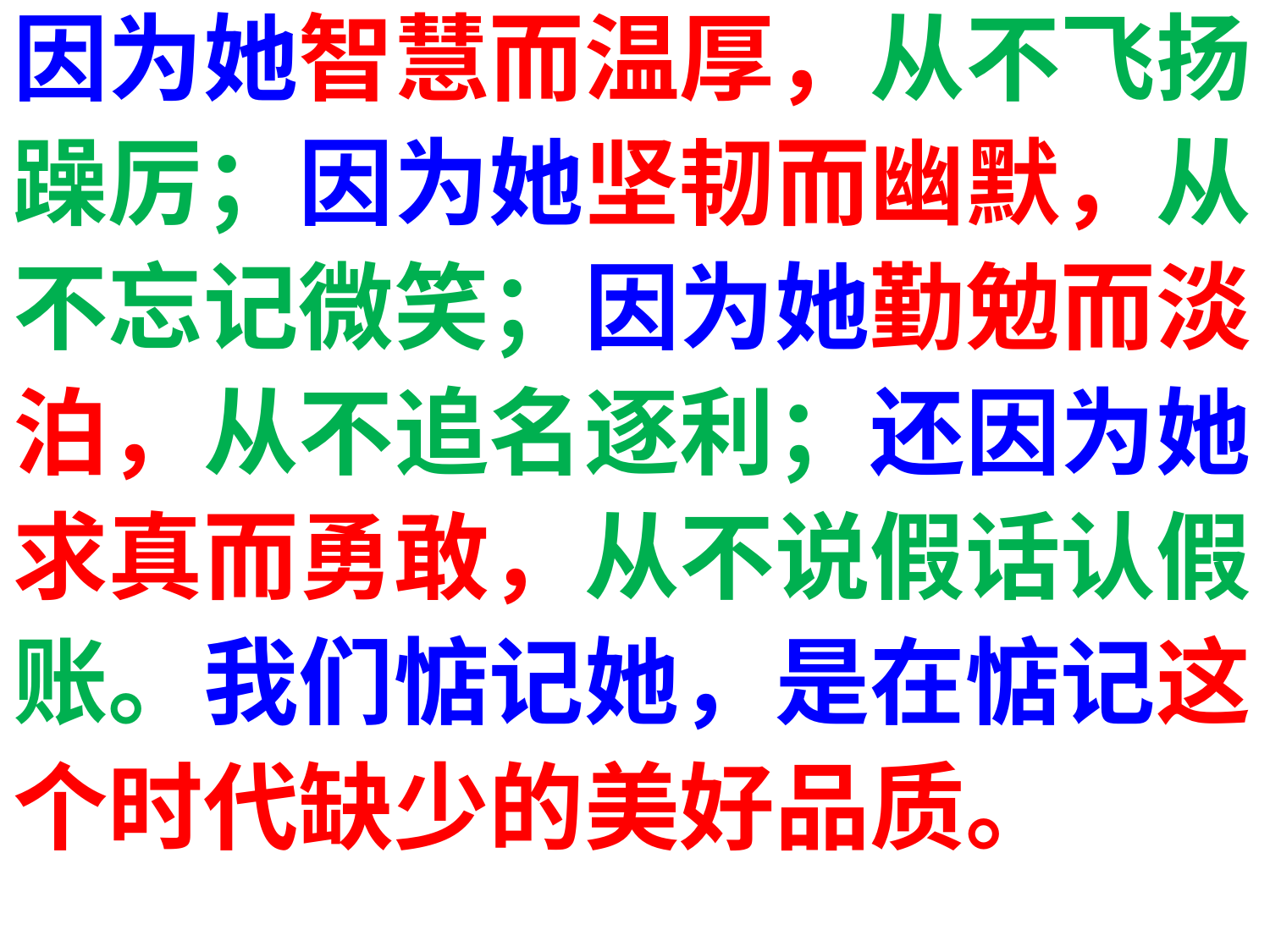

因为她智慧而温厚，从不飞扬
躁厉；因为她坚韧而幽默，从
不忘记微笑；因为她勤勉而淡
泊，从不追名逐利；还因为她
求真而勇敢，从不说假话认假
账。我们惦记她，是在惦记这
个时代缺少的美好品质。